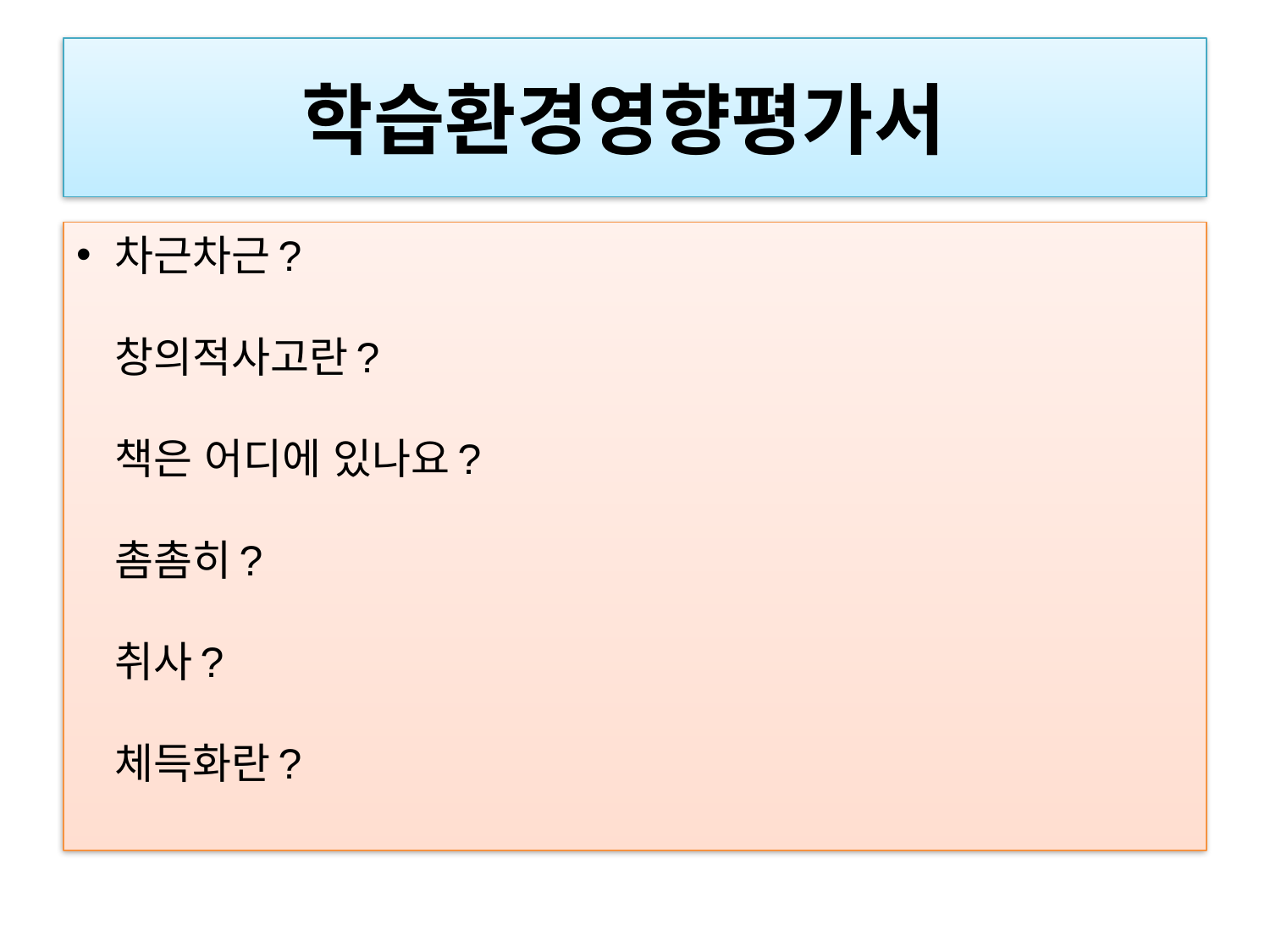

# 학습환경영향평가서
차근차근?
창의적사고란?
책은 어디에 있나요?
촘촘히?
취사?
체득화란?